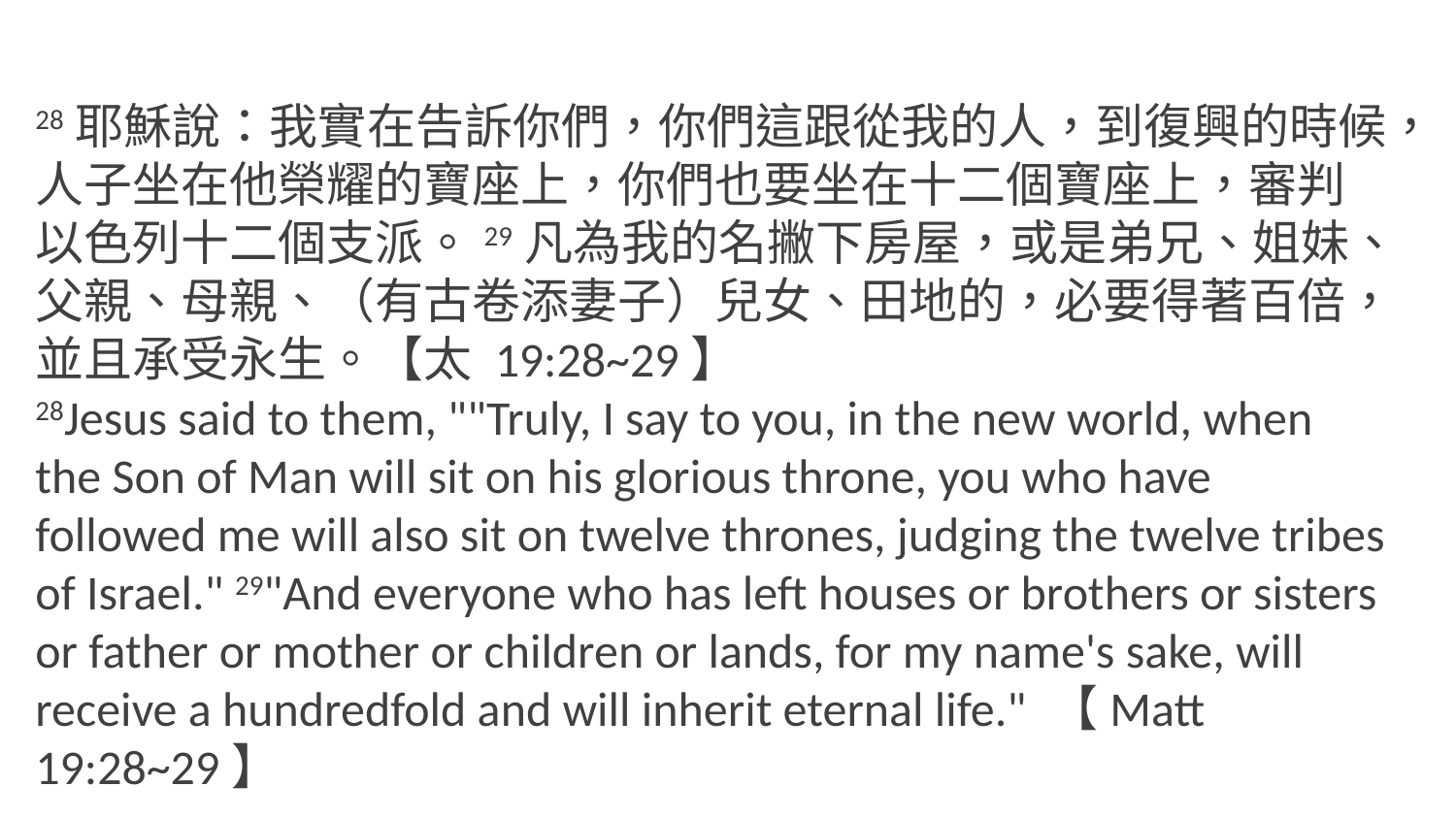

28耶穌說：我實在告訴你們，你們這跟從我的人，到復興的時候，人子坐在他榮耀的寶座上，你們也要坐在十二個寶座上，審判以色列十二個支派。29凡為我的名撇下房屋，或是弟兄、姐妹、父親、母親、（有古卷添妻子）兒女、田地的，必要得著百倍，並且承受永生。【太 19:28~29】
28Jesus said to them, ""Truly, I say to you, in the new world, when the Son of Man will sit on his glorious throne, you who have followed me will also sit on twelve thrones, judging the twelve tribes of Israel." 29"And everyone who has left houses or brothers or sisters or father or mother or children or lands, for my name's sake, will receive a hundredfold and will inherit eternal life." 【Matt 19:28~29】